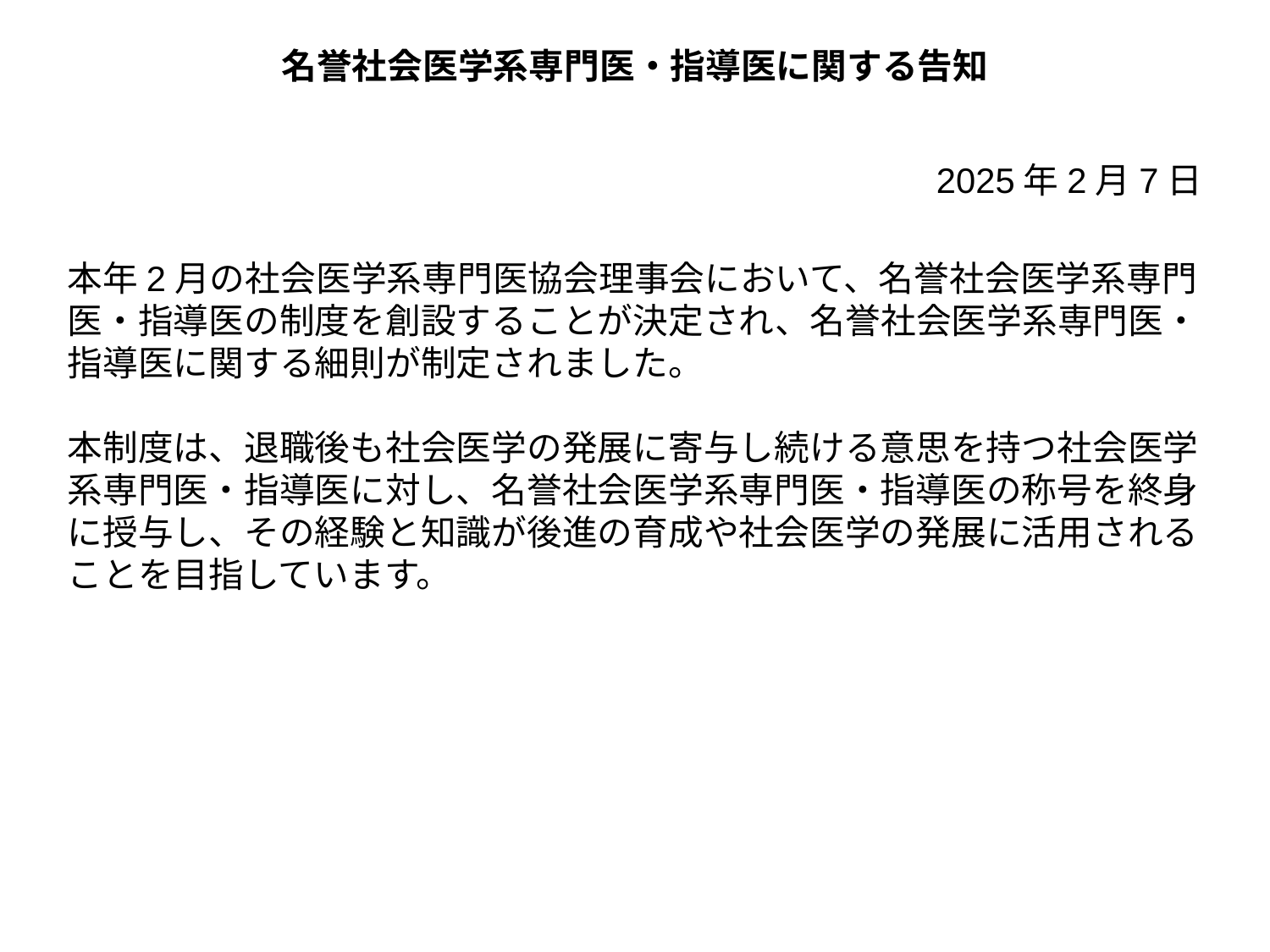

名誉社会医学系専門医・指導医に関する告知

2025年2月7日

本年2月の社会医学系専門医協会理事会において、名誉社会医学系専門医・指導医の制度を創設することが決定され、名誉社会医学系専門医・指導医に関する細則が制定されました。
本制度は、退職後も社会医学の発展に寄与し続ける意思を持つ社会医学系専門医・指導医に対し、名誉社会医学系専門医・指導医の称号を終身に授与し、その経験と知識が後進の育成や社会医学の発展に活用されることを目指しています。